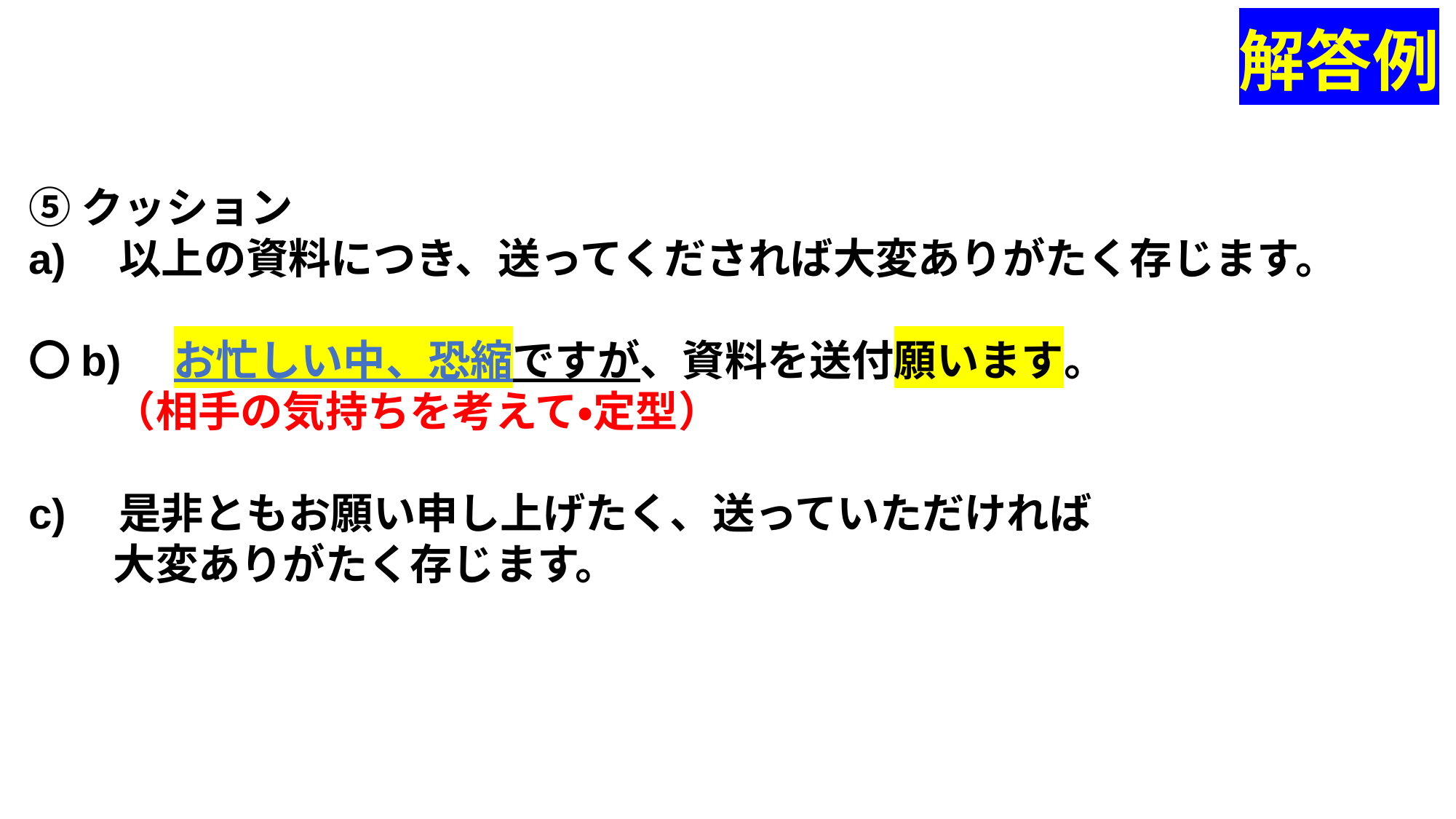

解答例

⑤クッション
a)　以上の資料につき、送ってくだされば大変ありがたく存じます。

〇b)　お忙しい中、恐縮ですが、資料を送付願います。
　　（相手の気持ちを考えて・定型）

c)　是非ともお願い申し上げたく、送っていただければ
　　大変ありがたく存じます。